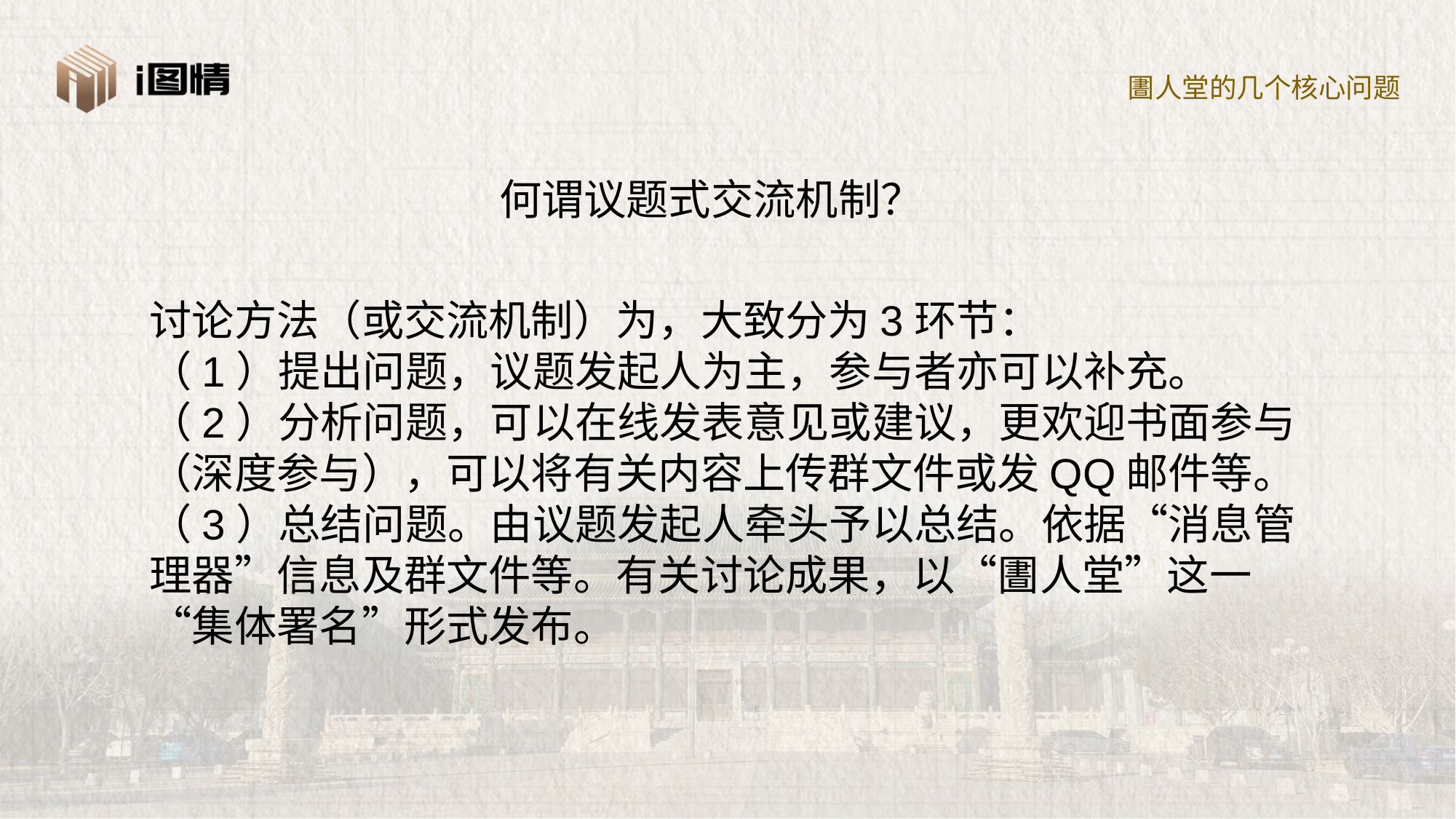

圕人堂的几个核心问题
何谓议题式交流机制？
讨论方法（或交流机制）为，大致分为3环节：
（1）提出问题，议题发起人为主，参与者亦可以补充。
（2）分析问题，可以在线发表意见或建议，更欢迎书面参与（深度参与），可以将有关内容上传群文件或发QQ邮件等。
（3）总结问题。由议题发起人牵头予以总结。依据“消息管理器”信息及群文件等。有关讨论成果，以“圕人堂”这一“集体署名”形式发布。
19